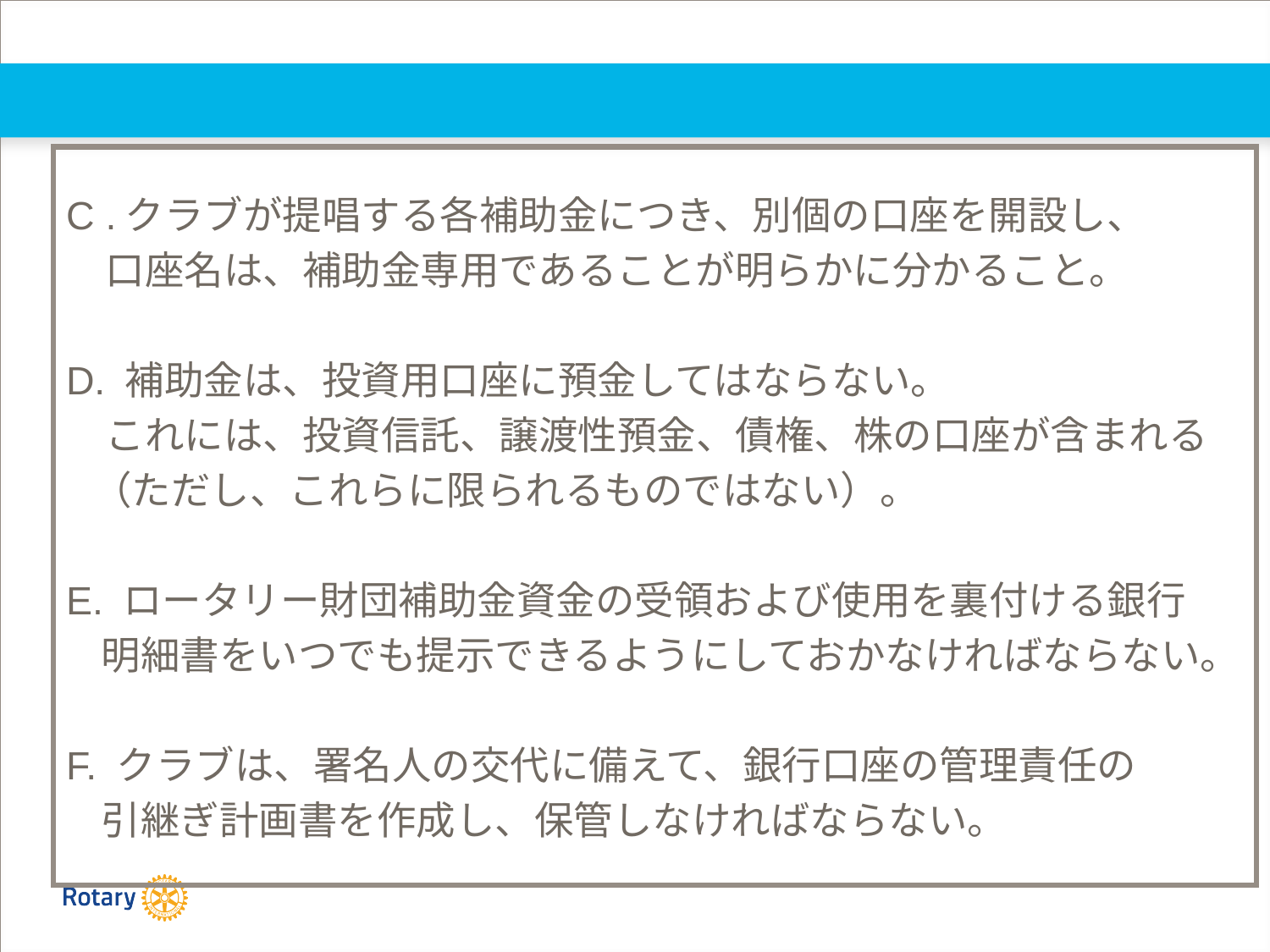

C .クラブが提唱する各補助金につき、別個の口座を開設し、
　口座名は、補助金専用であることが明らかに分かること。

D. 補助金は、投資用口座に預金してはならない。
　これには、投資信託、譲渡性預金、債権、株の口座が含まれる
  （ただし、これらに限られるものではない）。

E. ロータリー財団補助金資金の受領および使用を裏付ける銀行
   明細書をいつでも提示できるようにしておかなければならない。

F. クラブは、署名人の交代に備えて、銀行口座の管理責任の
   引継ぎ計画書を作成し、保管しなければならない。